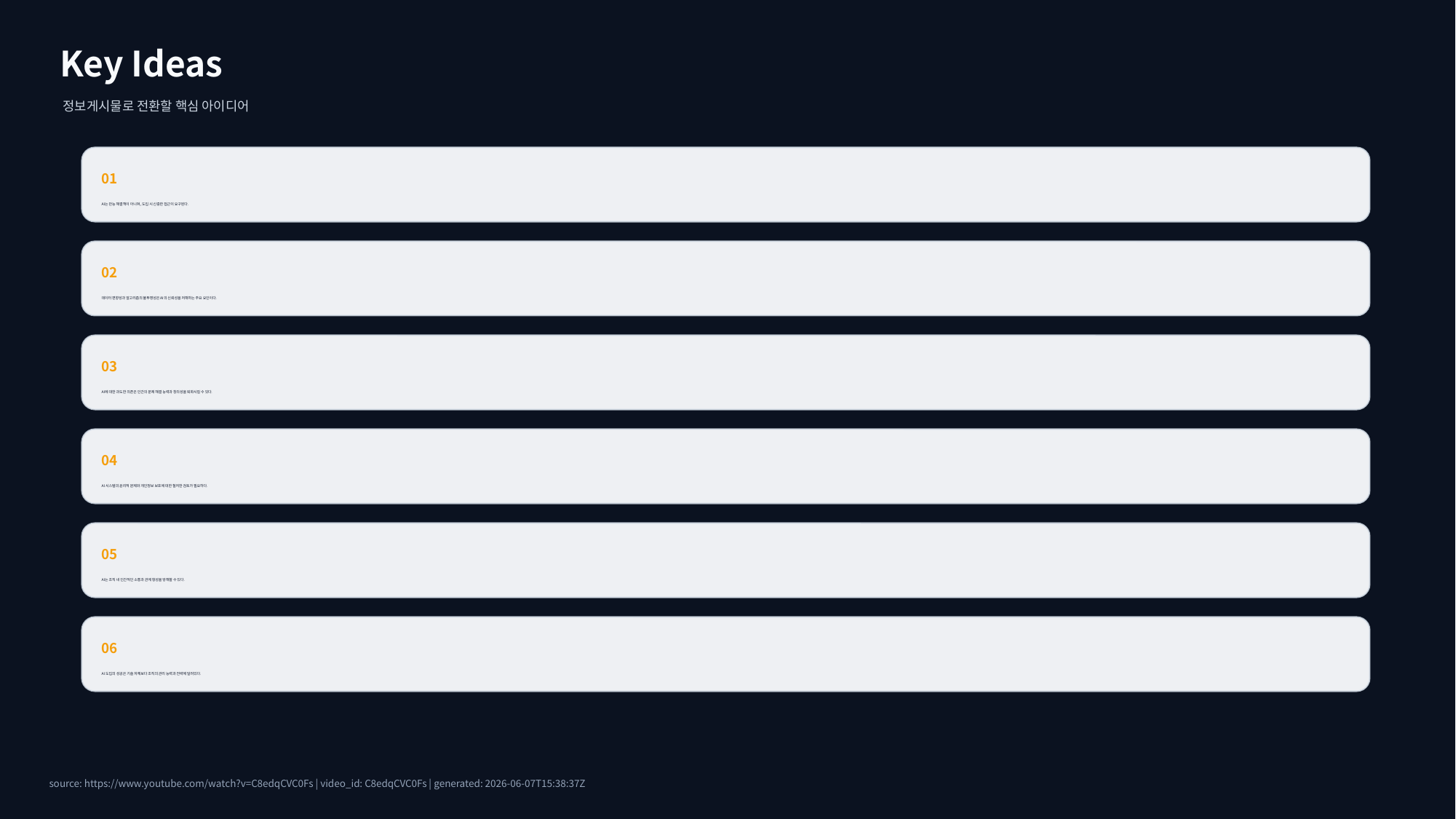

Key Ideas
정보게시물로 전환할 핵심 아이디어

01
AI는 만능 해결책이 아니며, 도입 시 신중한 접근이 요구된다.

02
데이터 편향성과 알고리즘의 불투명성은 AI의 신뢰성을 저해하는 주요 요인이다.

03
AI에 대한 과도한 의존은 인간의 문제 해결 능력과 창의성을 퇴화시킬 수 있다.

04
AI 시스템의 윤리적 문제와 개인정보 보호에 대한 철저한 검토가 필요하다.

05
AI는 조직 내 인간적인 소통과 관계 형성을 방해할 수 있다.

06
AI 도입의 성공은 기술 자체보다 조직의 관리 능력과 전략에 달려있다.
source: https://www.youtube.com/watch?v=C8edqCVC0Fs | video_id: C8edqCVC0Fs | generated: 2026-06-07T15:38:37Z